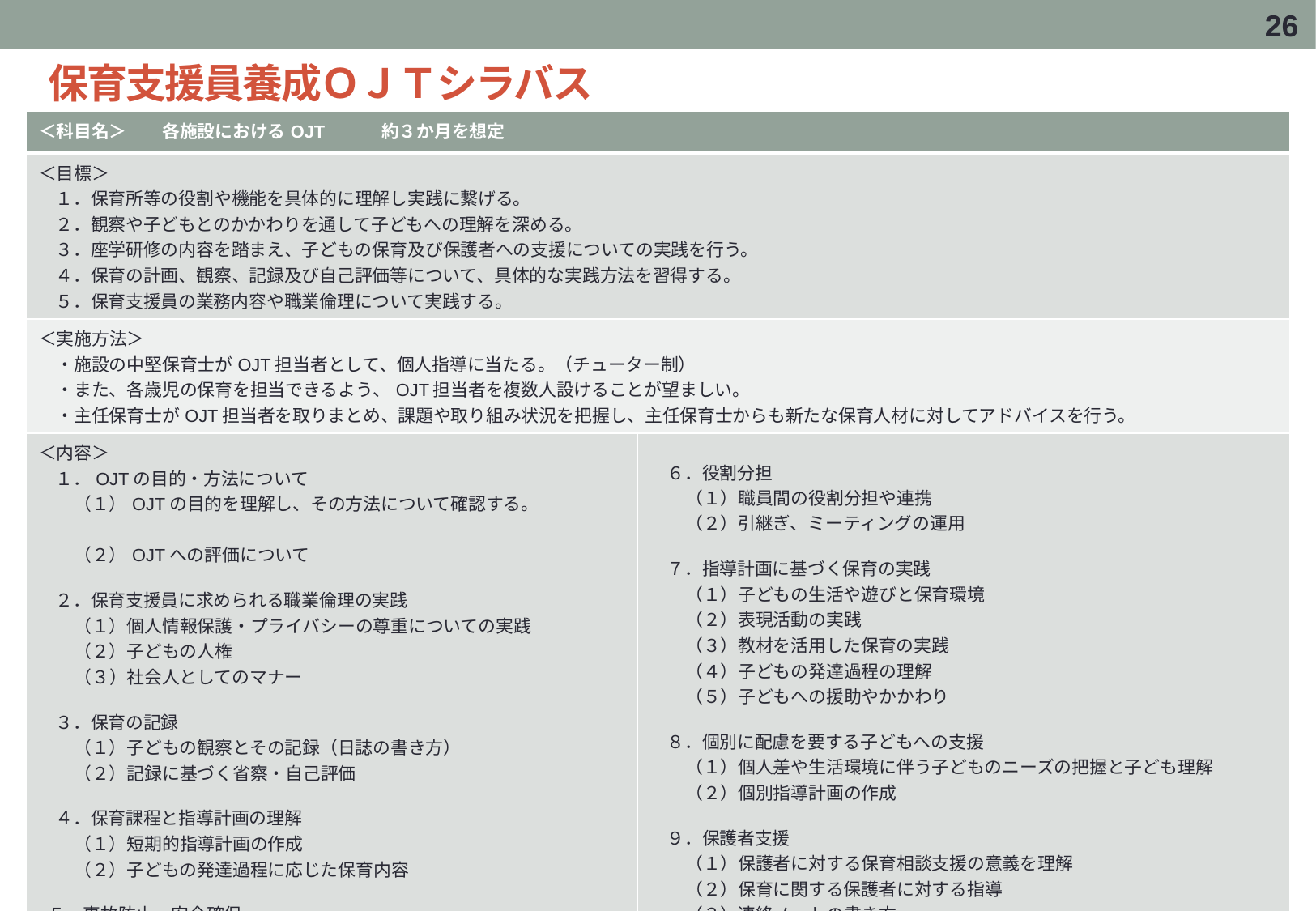

26
# 保育支援員養成ＯＪＴシラバス
| ＜科目名＞　　各施設におけるOJT　　　約３か月を想定 |  |
| --- | --- |
| ＜目標＞ １．保育所等の役割や機能を具体的に理解し実践に繋げる。 ２．観察や子どもとのかかわりを通して子どもへの理解を深める。 ３．座学研修の内容を踏まえ、子どもの保育及び保護者への支援についての実践を行う。 ４．保育の計画、観察、記録及び自己評価等について、具体的な実践方法を習得する。 ５．保育支援員の業務内容や職業倫理について実践する。 |  |
| ＜実施方法＞ 　・施設の中堅保育士がOJT担当者として、個人指導に当たる。（チューター制） 　・また、各歳児の保育を担当できるよう、OJT担当者を複数人設けることが望ましい。 　・主任保育士がOJT担当者を取りまとめ、課題や取り組み状況を把握し、主任保育士からも新たな保育人材に対してアドバイスを行う。 |  |
| ＜内容＞ １．OJTの目的・方法について 　　（１）OJTの目的を理解し、その方法について確認する。　　　　　　 　　（２）OJTへの評価について ２．保育支援員に求められる職業倫理の実践 　　（１）個人情報保護・プライバシーの尊重についての実践 　　（２）子どもの人権 　　（３）社会人としてのマナー ３．保育の記録 　　（１）子どもの観察とその記録（日誌の書き方） 　　（２）記録に基づく省察・自己評価 ４．保育課程と指導計画の理解 　　（１）短期的指導計画の作成 　　（２）子どもの発達過程に応じた保育内容 ５．事故防止・安全確保 　　（１）子どもの健康と安全 　　（２）アレルギー対応の実践 　　（３）午睡時等の見守りと記録の取り方 　　（４）救急対応 | ６．役割分担 　　（１）職員間の役割分担や連携 　　（２）引継ぎ、ミーティングの運用 ７．指導計画に基づく保育の実践 　　（１）子どもの生活や遊びと保育環境 　　（２）表現活動の実践 　　（３）教材を活用した保育の実践 　　（４）子どもの発達過程の理解 　　（５）子どもへの援助やかかわり ８．個別に配慮を要する子どもへの支援 　　（１）個人差や生活環境に伴う子どものニーズの把握と子ども理解 　　（２）個別指導計画の作成 ９．保護者支援 　　（１）保護者に対する保育相談支援の意義を理解 　　（２）保育に関する保護者に対する指導 　　（３）連絡ノートの書き方 |